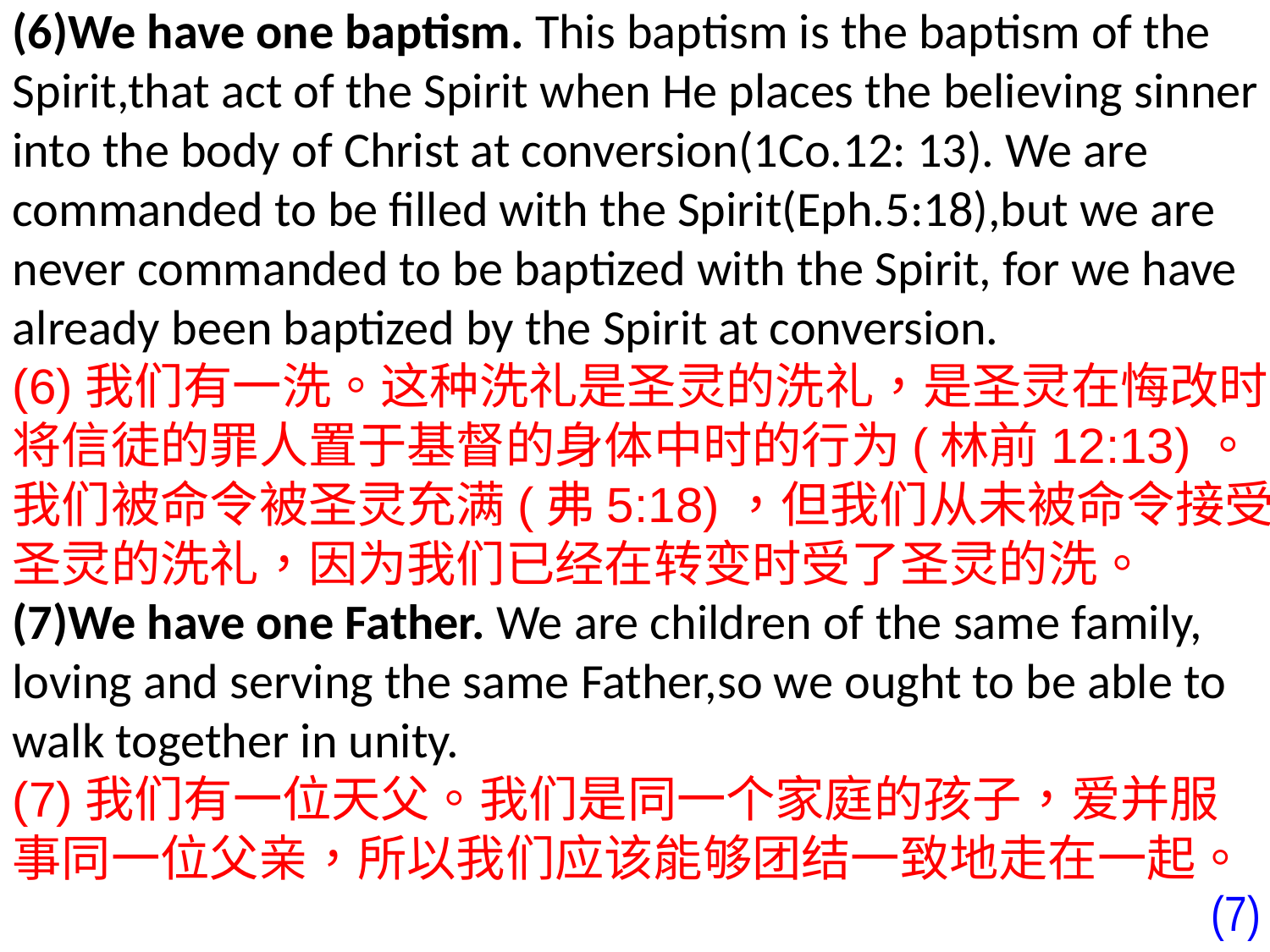

(6)We have one baptism. This baptism is the baptism of the Spirit,that act of the Spirit when He places the believing sinner into the body of Christ at conversion(1Co.12: 13). We are commanded to be filled with the Spirit(Eph.5:18),but we are never commanded to be baptized with the Spirit, for we have already been baptized by the Spirit at conversion.
(6)我们有一洗。这种洗礼是圣灵的洗礼，是圣灵在悔改时将信徒的罪人置于基督的身体中时的行为(林前12:13)。我们被命令被圣灵充满(弗5:18)，但我们从未被命令接受圣灵的洗礼，因为我们已经在转变时受了圣灵的洗。
(7)We have one Father. We are children of the same family, loving and serving the same Father,so we ought to be able to walk together in unity.
(7)我们有一位天父。我们是同一个家庭的孩子，爱并服事同一位父亲，所以我们应该能够团结一致地走在一起。
(7)